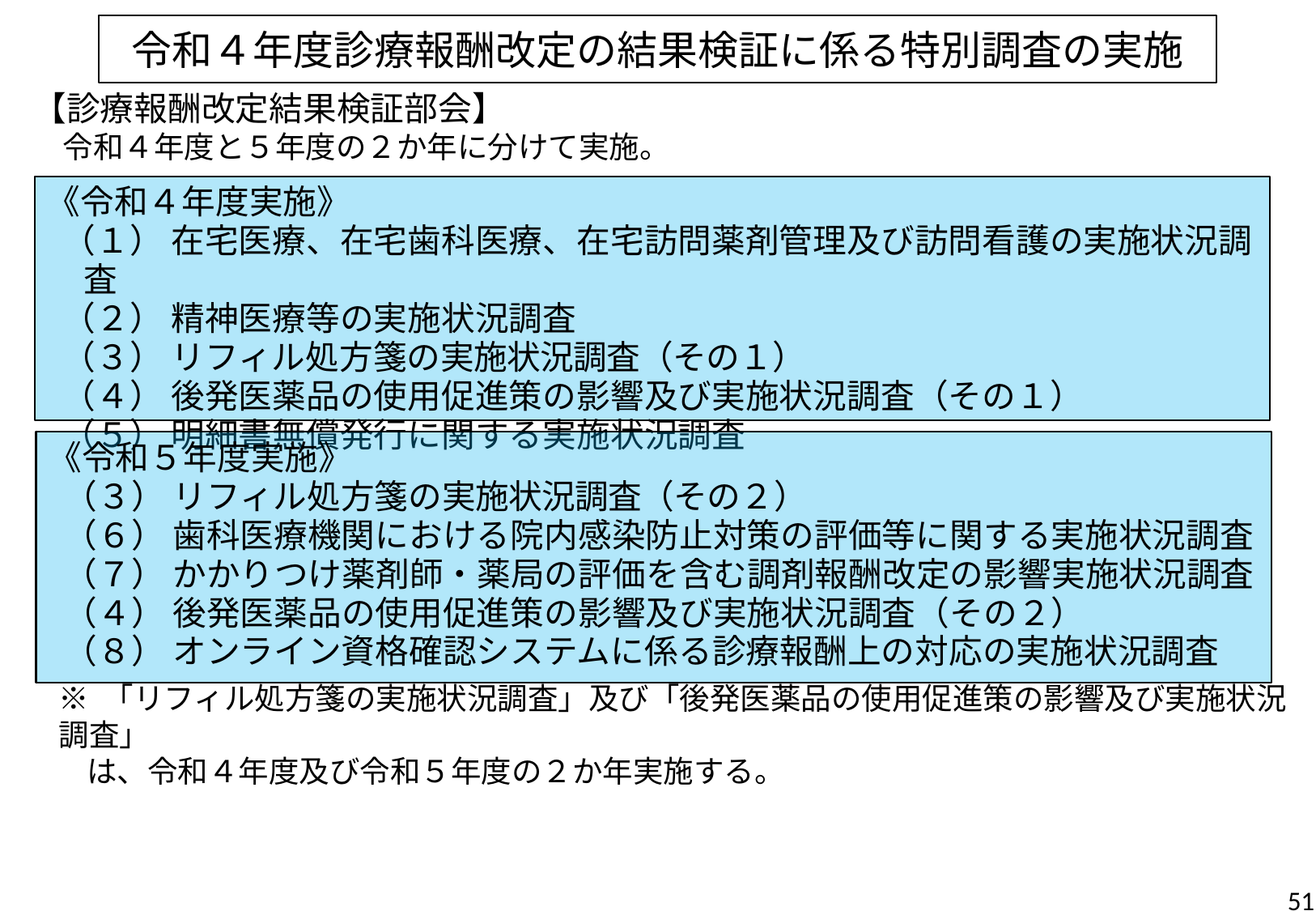

令和４年度診療報酬改定の結果検証に係る特別調査の実施
【診療報酬改定結果検証部会】
　令和４年度と５年度の２か年に分けて実施。
《令和４年度実施》
 （１） 在宅医療、在宅歯科医療、在宅訪問薬剤管理及び訪問看護の実施状況調査
 （２） 精神医療等の実施状況調査
 （３） リフィル処方箋の実施状況調査（その１）
 （４） 後発医薬品の使用促進策の影響及び実施状況調査（その１）
 （５） 明細書無償発行に関する実施状況調査
《令和５年度実施》
 （３） リフィル処方箋の実施状況調査（その２）
 （６） 歯科医療機関における院内感染防止対策の評価等に関する実施状況調査
 （７） かかりつけ薬剤師・薬局の評価を含む調剤報酬改定の影響実施状況調査
 （４） 後発医薬品の使用促進策の影響及び実施状況調査（その２）
 （８） オンライン資格確認システムに係る診療報酬上の対応の実施状況調査

※ 「リフィル処方箋の実施状況調査」及び「後発医薬品の使用促進策の影響及び実施状況調査」
   は、令和４年度及び令和５年度の２か年実施する。
51